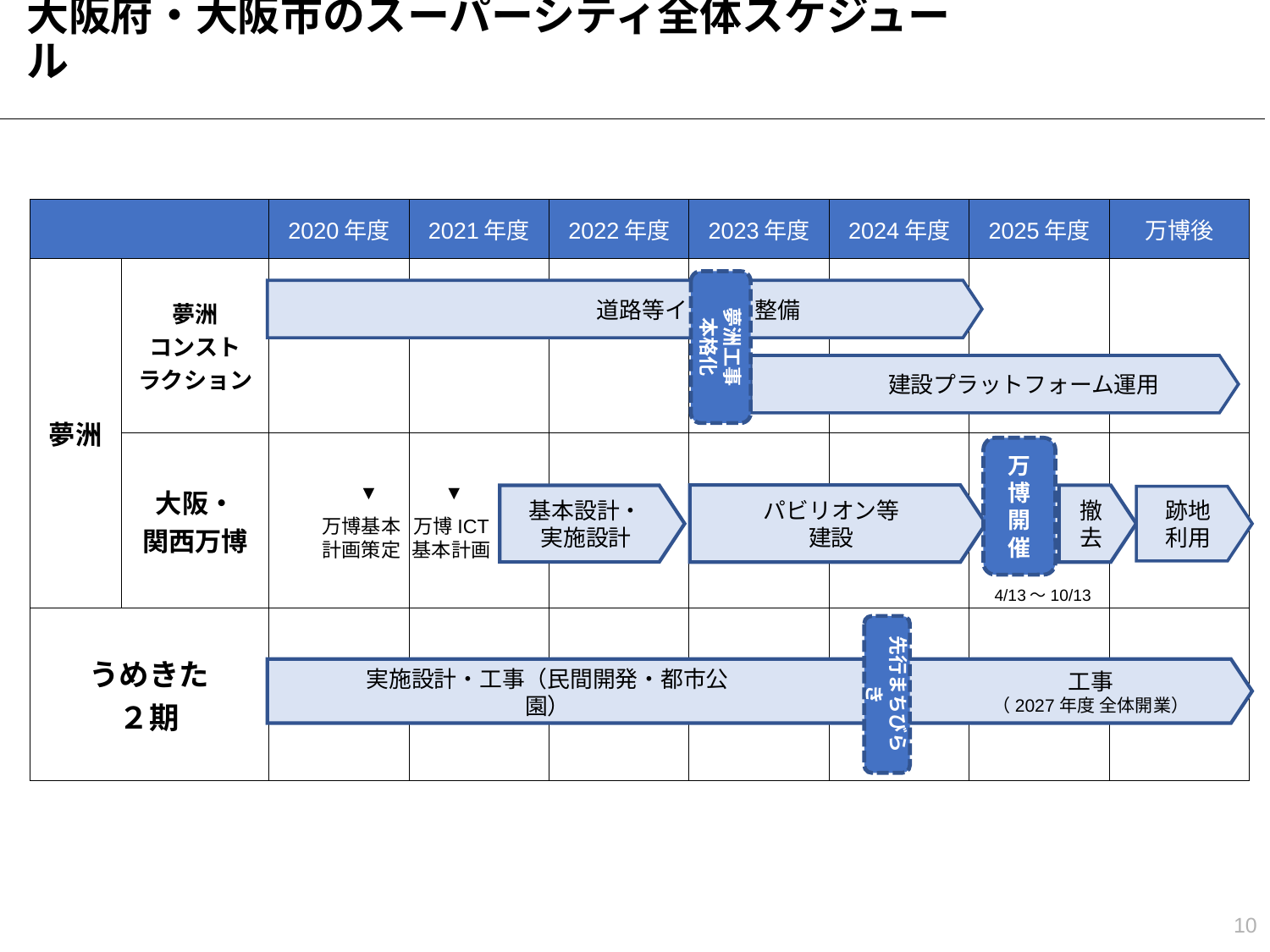

大阪府・大阪市のスーパーシティ全体スケジュール
|  |  | 2020年度 | 2021年度 | 2022年度 | 2023年度 | 2024年度 | 2025年度 | 万博後 |
| --- | --- | --- | --- | --- | --- | --- | --- | --- |
| 夢洲 | 夢洲 コンスト ラクション |  |  |  |  |  |  |  |
|  | 大阪・ 関西万博 |  |  |  |  |  |  |  |
| うめきた ２期 |  |  |  |  |  |  |  |  |
夢洲工事
本格化
　　　　　　　　　　　　　　道路等インフラ整備
　　　建設プラットフォーム運用
万博開催
▼
▼
パビリオン等
建設
撤去
基本設計・
実施設計
跡地
利用
万博基本計画策定
万博ICT
基本計画
4/13～10/13
先行まちびらき

工事
（2027年度 全体開業）
実施設計・工事（民間開発・都市公園）
10